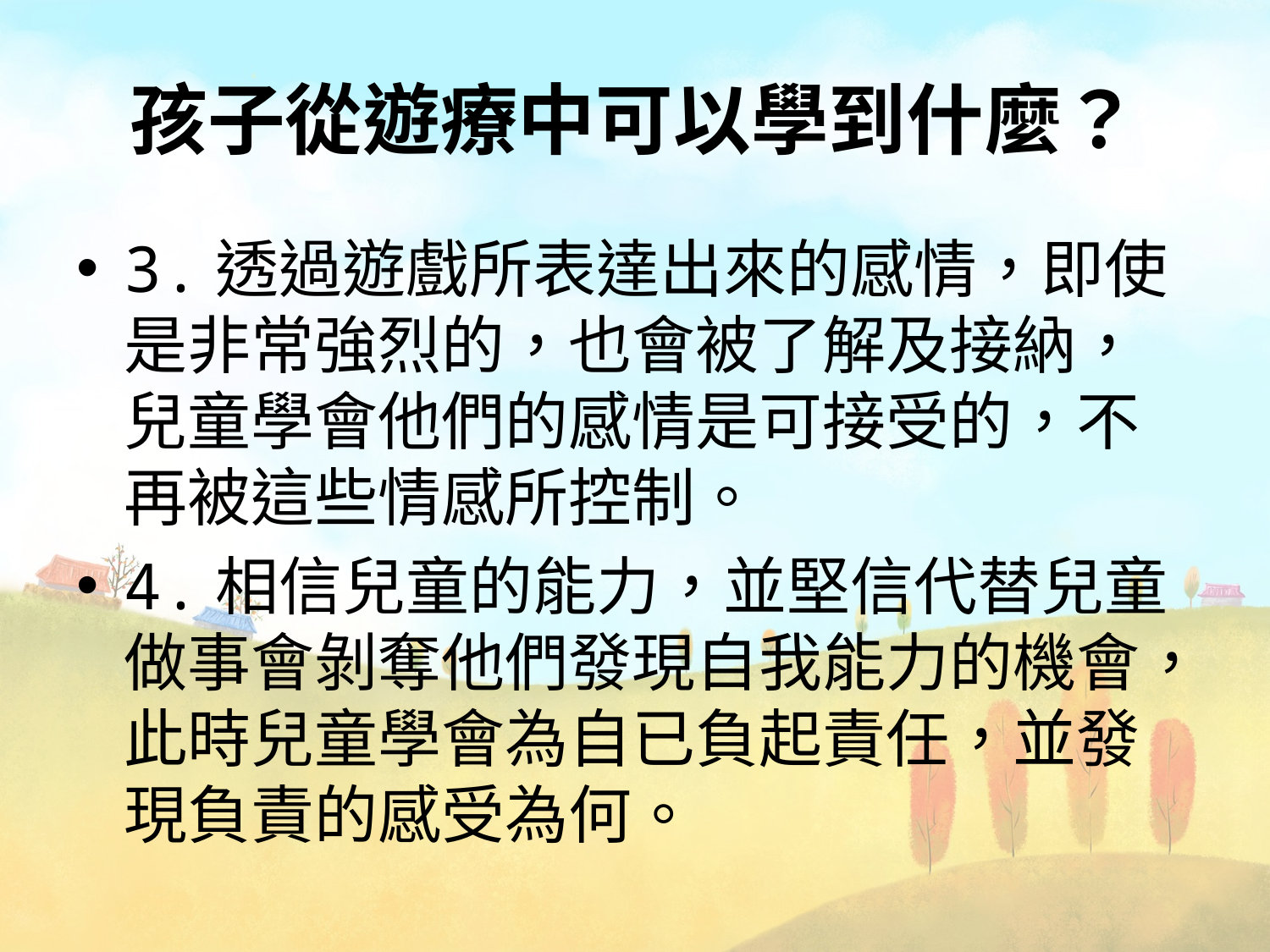

# 孩子從遊療中可以學到什麼？
3.透過遊戲所表達出來的感情，即使是非常強烈的，也會被了解及接納，兒童學會他們的感情是可接受的，不再被這些情感所控制。
4.相信兒童的能力，並堅信代替兒童做事會剝奪他們發現自我能力的機會，此時兒童學會為自已負起責任，並發現負責的感受為何。